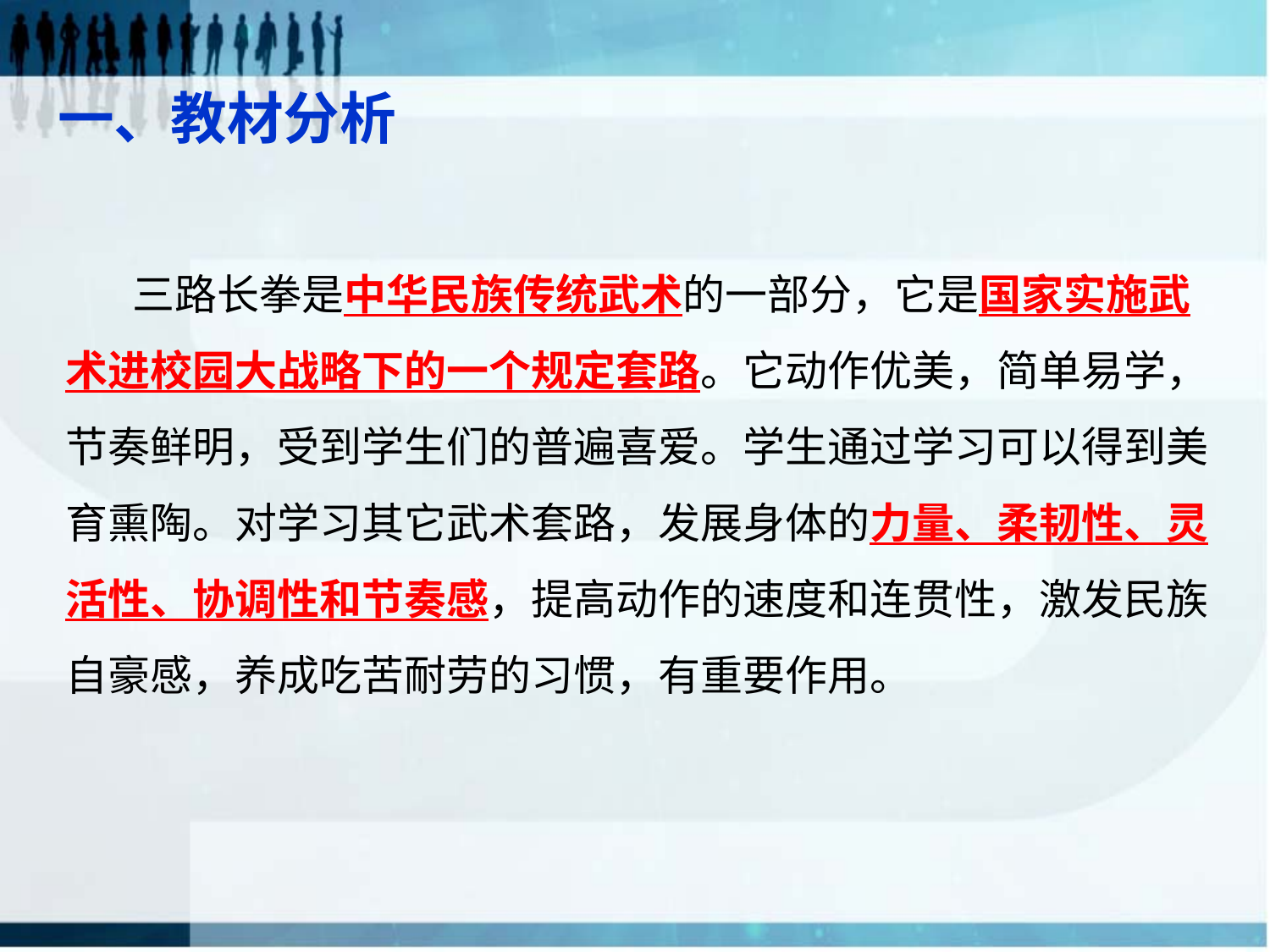

# 一、教材分析
           三路长拳是中华民族传统武术的一部分，它是国家实施武术进校园大战略下的一个规定套路。它动作优美，简单易学，节奏鲜明，受到学生们的普遍喜爱。学生通过学习可以得到美育熏陶。对学习其它武术套路，发展身体的力量、柔韧性、灵活性、协调性和节奏感，提高动作的速度和连贯性，激发民族自豪感，养成吃苦耐劳的习惯，有重要作用。